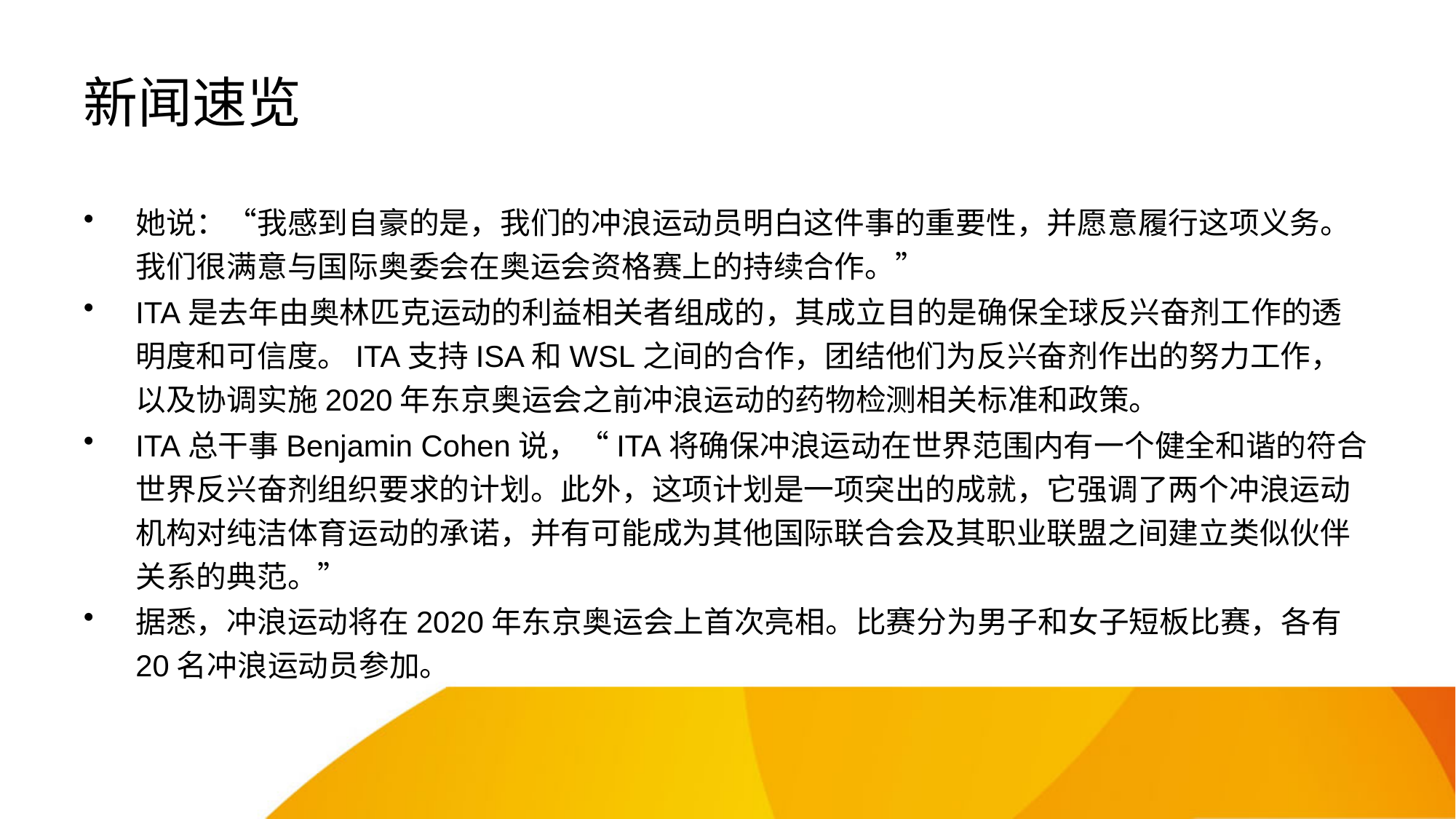

# 新闻速览
她说：“我感到自豪的是，我们的冲浪运动员明白这件事的重要性，并愿意履行这项义务。我们很满意与国际奥委会在奥运会资格赛上的持续合作。”
ITA是去年由奥林匹克运动的利益相关者组成的，其成立目的是确保全球反兴奋剂工作的透明度和可信度。ITA支持ISA和WSL之间的合作，团结他们为反兴奋剂作出的努力工作，以及协调实施2020年东京奥运会之前冲浪运动的药物检测相关标准和政策。
ITA总干事Benjamin Cohen说，“ITA将确保冲浪运动在世界范围内有一个健全和谐的符合世界反兴奋剂组织要求的计划。此外，这项计划是一项突出的成就，它强调了两个冲浪运动机构对纯洁体育运动的承诺，并有可能成为其他国际联合会及其职业联盟之间建立类似伙伴关系的典范。”
据悉，冲浪运动将在2020年东京奥运会上首次亮相。比赛分为男子和女子短板比赛，各有20名冲浪运动员参加。